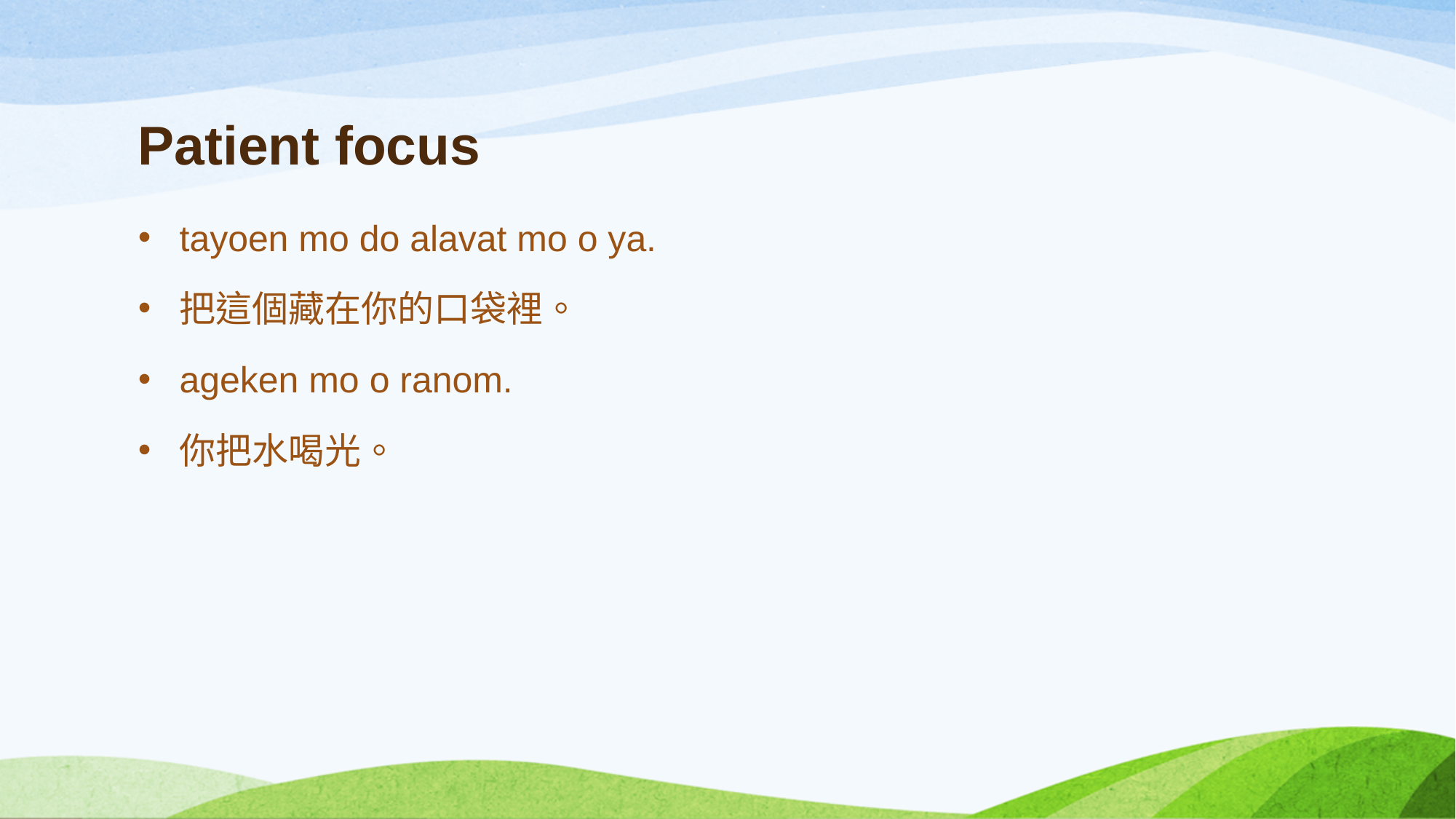

# Patient focus
tayoen mo do alavat mo o ya.
把這個藏在你的口袋裡。
ageken mo o ranom.
你把水喝光。